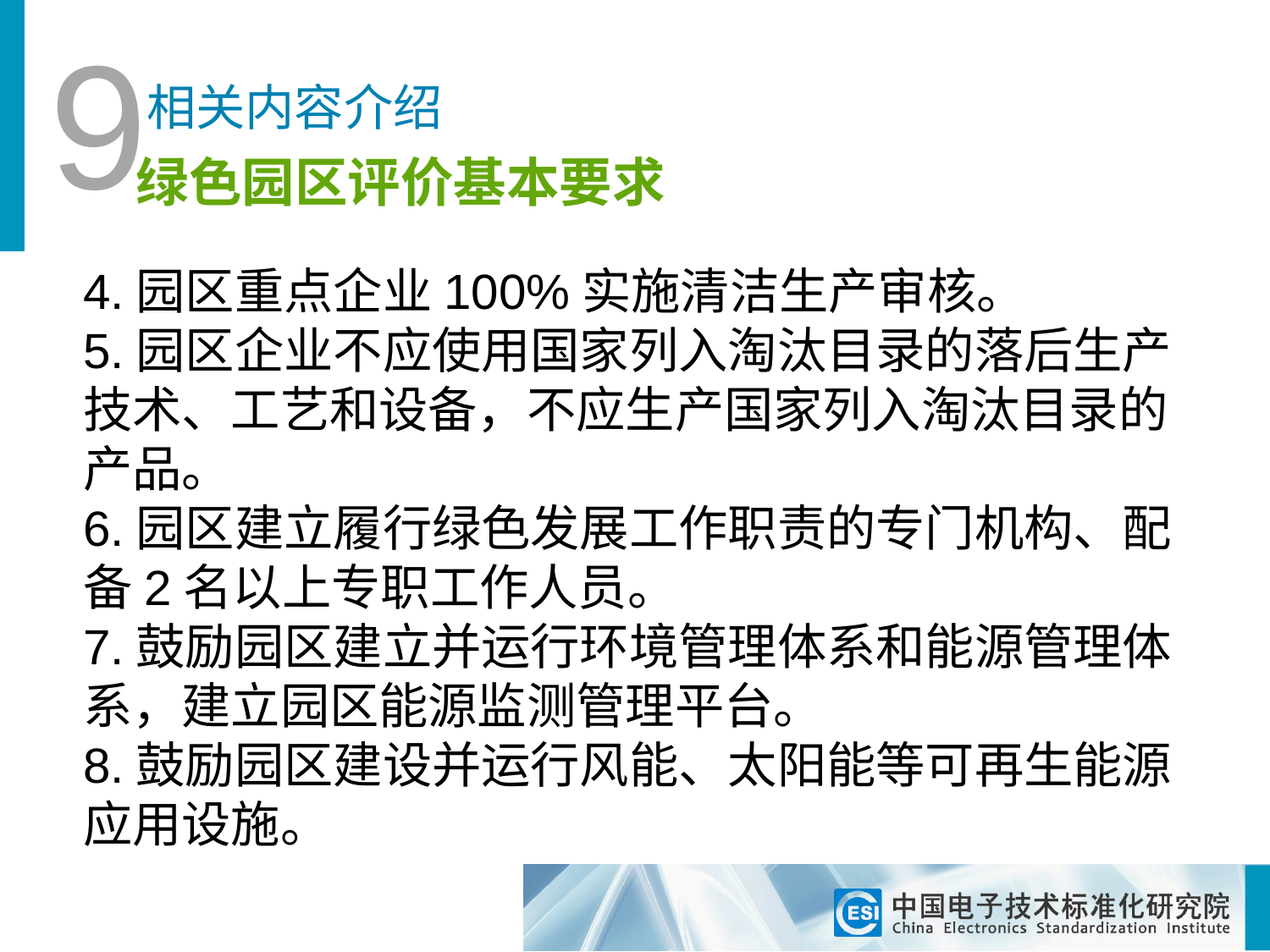

9
相关内容介绍
绿色园区评价基本要求
4.园区重点企业100%实施清洁生产审核。
5.园区企业不应使用国家列入淘汰目录的落后生产技术、工艺和设备，不应生产国家列入淘汰目录的产品。
6.园区建立履行绿色发展工作职责的专门机构、配备2名以上专职工作人员。
7.鼓励园区建立并运行环境管理体系和能源管理体系，建立园区能源监测管理平台。
8.鼓励园区建设并运行风能、太阳能等可再生能源应用设施。